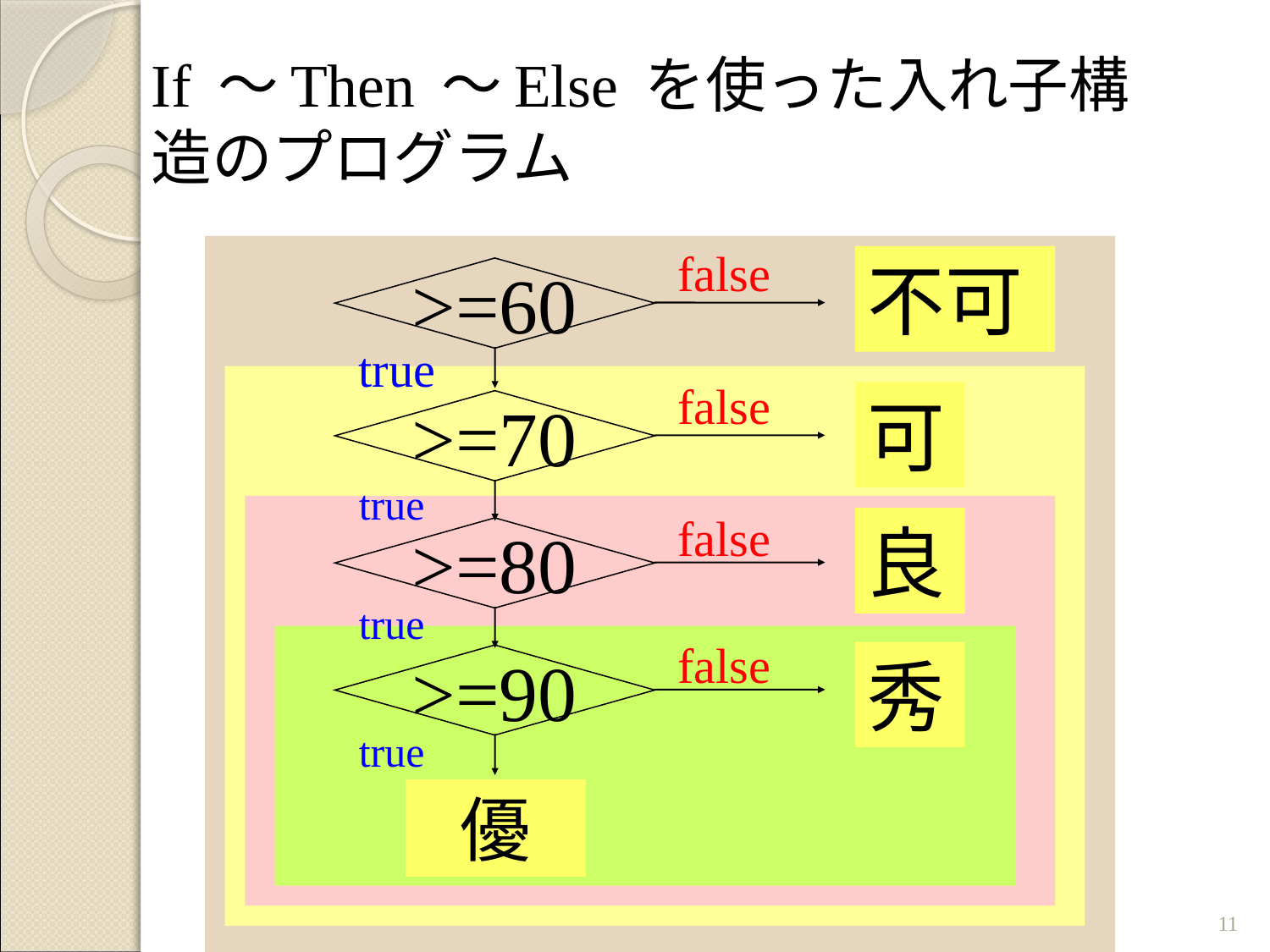

# If ～Then ～Else を使った入れ子構造のプログラム

false

不可
>=60
true

>=70

false

可
true

>=80

false

良
true

>=90

false

秀
true

優
11